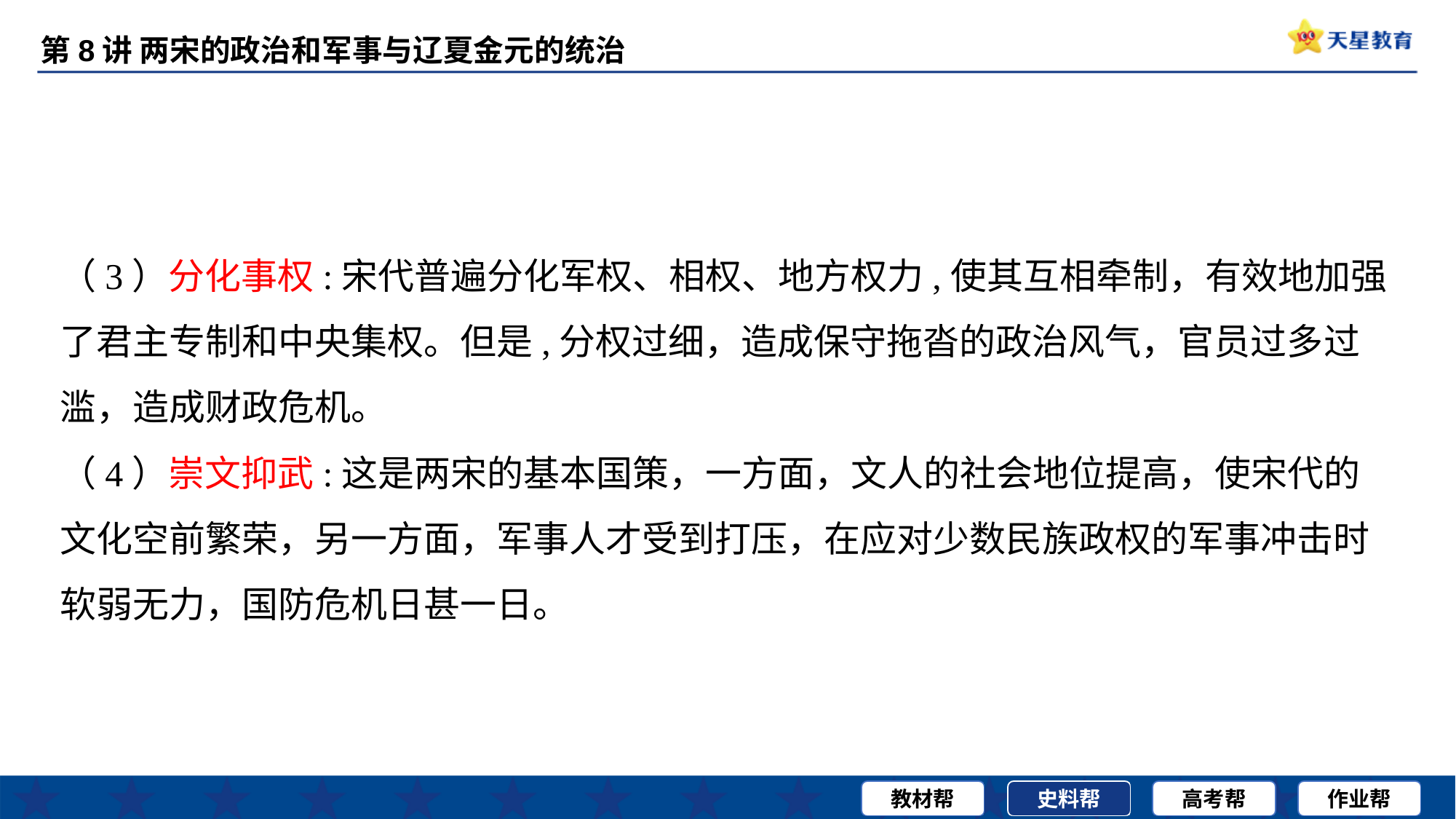

（3）分化事权:宋代普遍分化军权、相权、地方权力,使其互相牵制，有效地加强了君主专制和中央集权。但是,分权过细，造成保守拖沓的政治风气，官员过多过滥，造成财政危机。
（4）崇文抑武:这是两宋的基本国策，一方面，文人的社会地位提高，使宋代的文化空前繁荣，另一方面，军事人才受到打压，在应对少数民族政权的军事冲击时软弱无力，国防危机日甚一日。